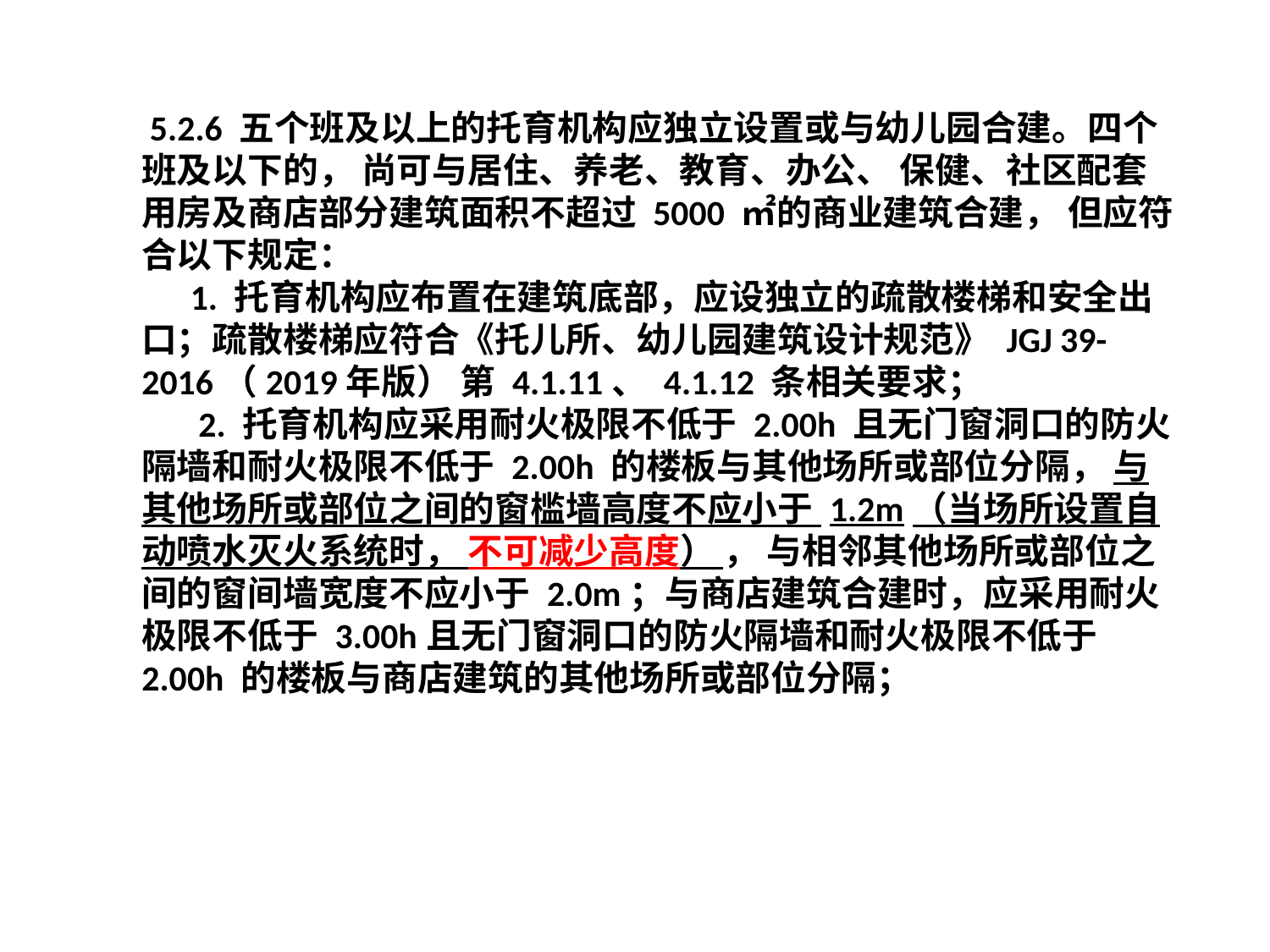

#
 5.2.6 五个班及以上的托育机构应独立设置或与幼儿园合建。四个班及以下的， 尚可与居住、养老、教育、办公、 保健、社区配套用房及商店部分建筑面积不超过 5000 ㎡的商业建筑合建， 但应符合以下规定：
     1. 托育机构应布置在建筑底部，应设独立的疏散楼梯和安全出口；疏散楼梯应符合《托儿所、幼儿园建筑设计规范》 JGJ 39-2016（2019年版） 第 4.1.11、 4.1.12 条相关要求；
      2. 托育机构应采用耐火极限不低于 2.00h 且无门窗洞口的防火隔墙和耐火极限不低于 2.00h 的楼板与其他场所或部位分隔， 与其他场所或部位之间的窗槛墙高度不应小于 1.2m（当场所设置自动喷水灭火系统时， 不可减少高度） ， 与相邻其他场所或部位之间的窗间墙宽度不应小于 2.0m；与商店建筑合建时，应采用耐火极限不低于 3.00h且无门窗洞口的防火隔墙和耐火极限不低于 2.00h 的楼板与商店建筑的其他场所或部位分隔；